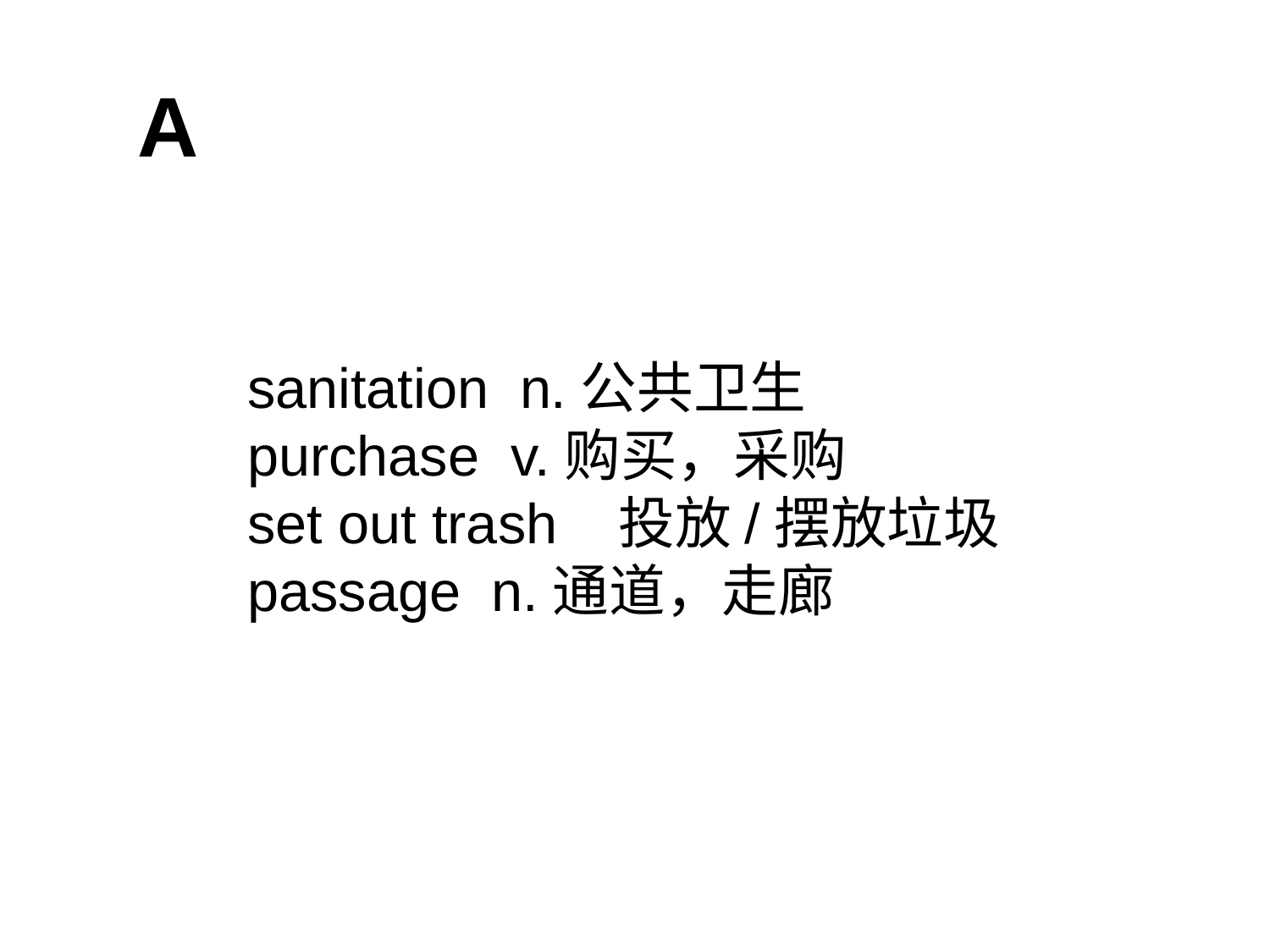

A
sanitation  n.公共卫生
purchase  v.购买，采购
set out trash   投放/摆放垃圾
passage  n.通道，走廊